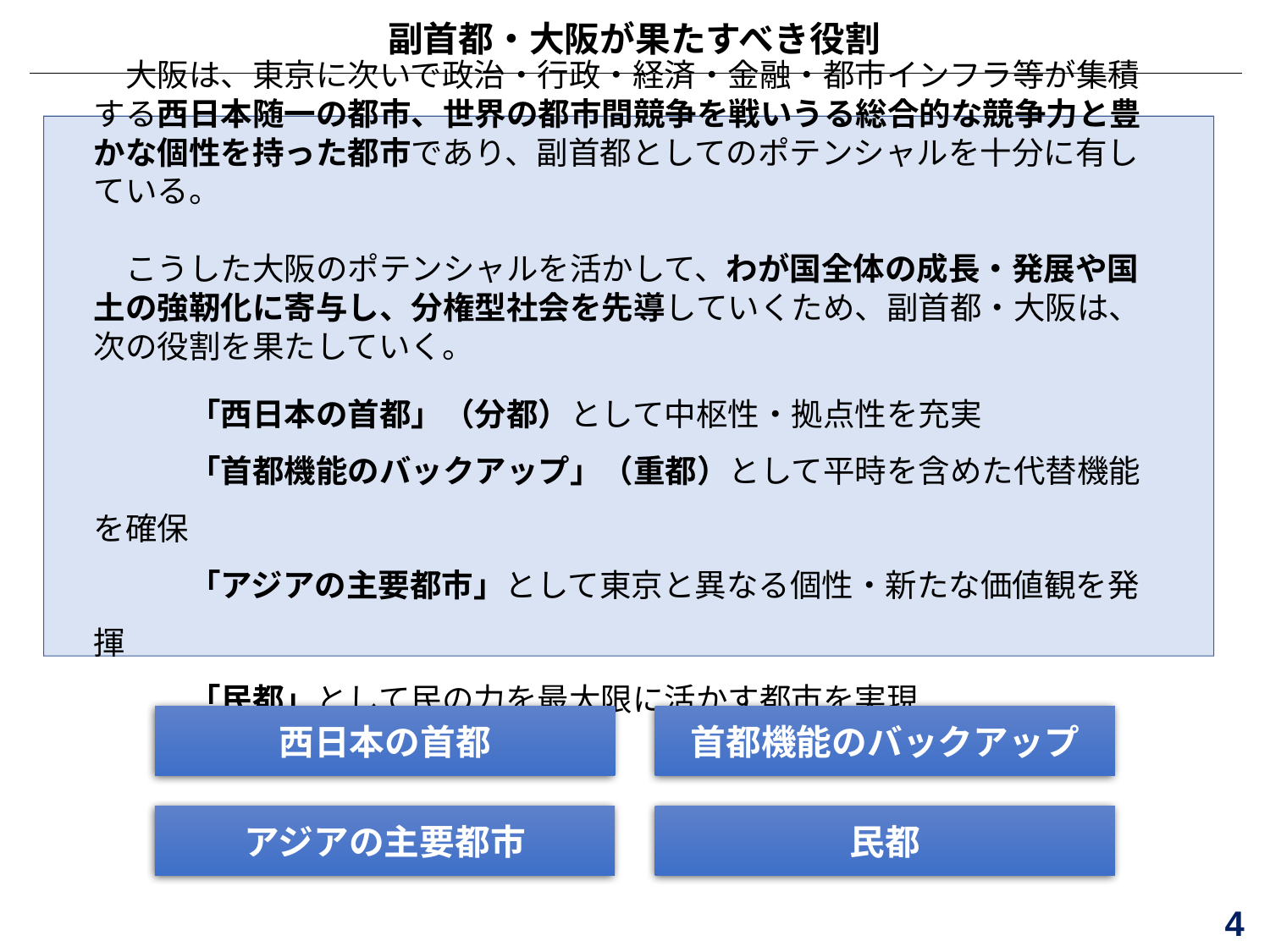

副首都・大阪が果たすべき役割
　大阪は、東京に次いで政治・行政・経済・金融・都市インフラ等が集積する西日本随一の都市、世界の都市間競争を戦いうる総合的な競争力と豊かな個性を持った都市であり、副首都としてのポテンシャルを十分に有している。

　こうした大阪のポテンシャルを活かして、わが国全体の成長・発展や国土の強靭化に寄与し、分権型社会を先導していくため、副首都・大阪は、次の役割を果たしていく。
　　　「西日本の首都」（分都）として中枢性・拠点性を充実
　　　「首都機能のバックアップ」（重都）として平時を含めた代替機能を確保
　　　「アジアの主要都市」として東京と異なる個性・新たな価値観を発揮
　　　「民都」として民の力を最大限に活かす都市を実現
西日本の首都
首都機能のバックアップ
アジアの主要都市
民都
4